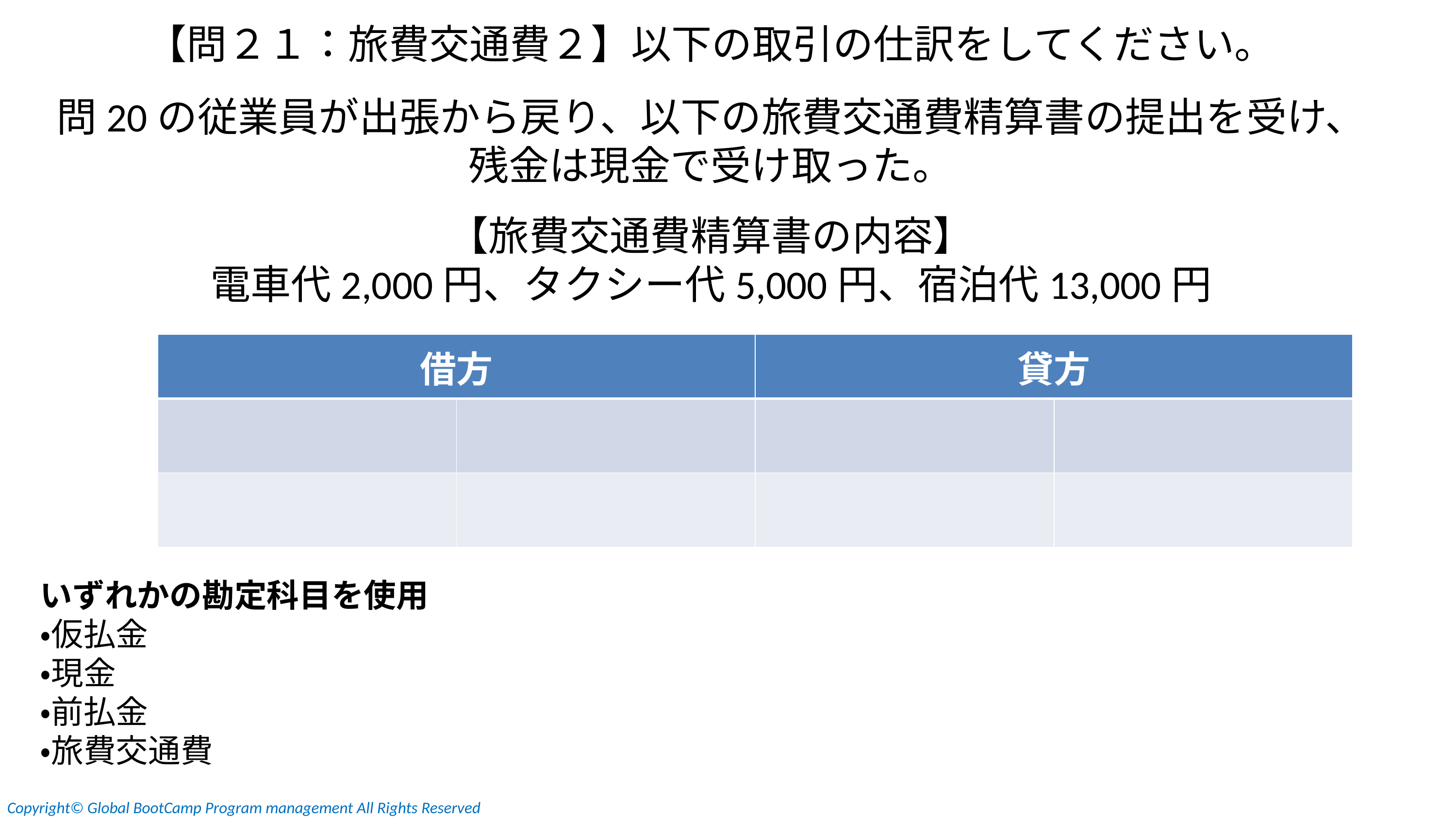

【問２１：旅費交通費２】以下の取引の仕訳をしてください。

問20の従業員が出張から戻り、以下の旅費交通費精算書の提出を受け、
残金は現金で受け取った。

【旅費交通費精算書の内容】
電車代2,000円、タクシー代5,000円、宿泊代13,000円
| 借方 |  | 貸方 |  |
| --- | --- | --- | --- |
|  |  |  |  |
|  |  |  |  |
いずれかの勘定科目を使用
・仮払金
・現金
・前払金
・旅費交通費